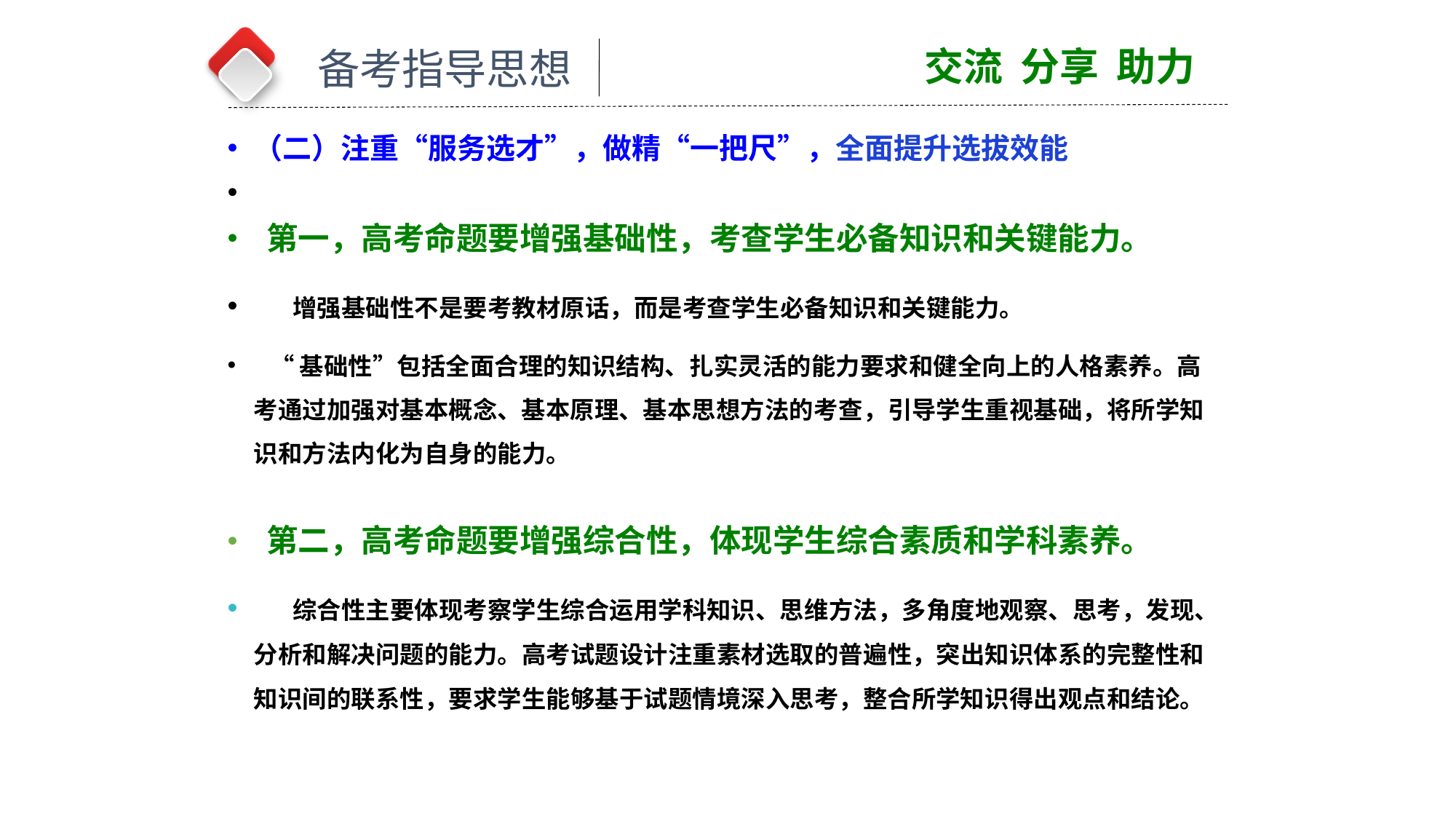

交流  分享  助力
备考指导思想

（二）注重“服务选才”，做精“一把尺”，全面提升选拔效能

 第一，高考命题要增强基础性，考查学生必备知识和关键能力。
     增强基础性不是要考教材原话，而是考查学生必备知识和关键能力。
   “基础性”包括全面合理的知识结构、扎实灵活的能力要求和健全向上的人格素养。高考通过加强对基本概念、基本原理、基本思想方法的考查，引导学生重视基础，将所学知识和方法内化为自身的能力。

 第二，高考命题要增强综合性，体现学生综合素质和学科素养。
     综合性主要体现考察学生综合运用学科知识、思维方法，多角度地观察、思考，发现、分析和解决问题的能力。高考试题设计注重素材选取的普遍性，突出知识体系的完整性和知识间的联系性，要求学生能够基于试题情境深入思考，整合所学知识得出观点和结论。